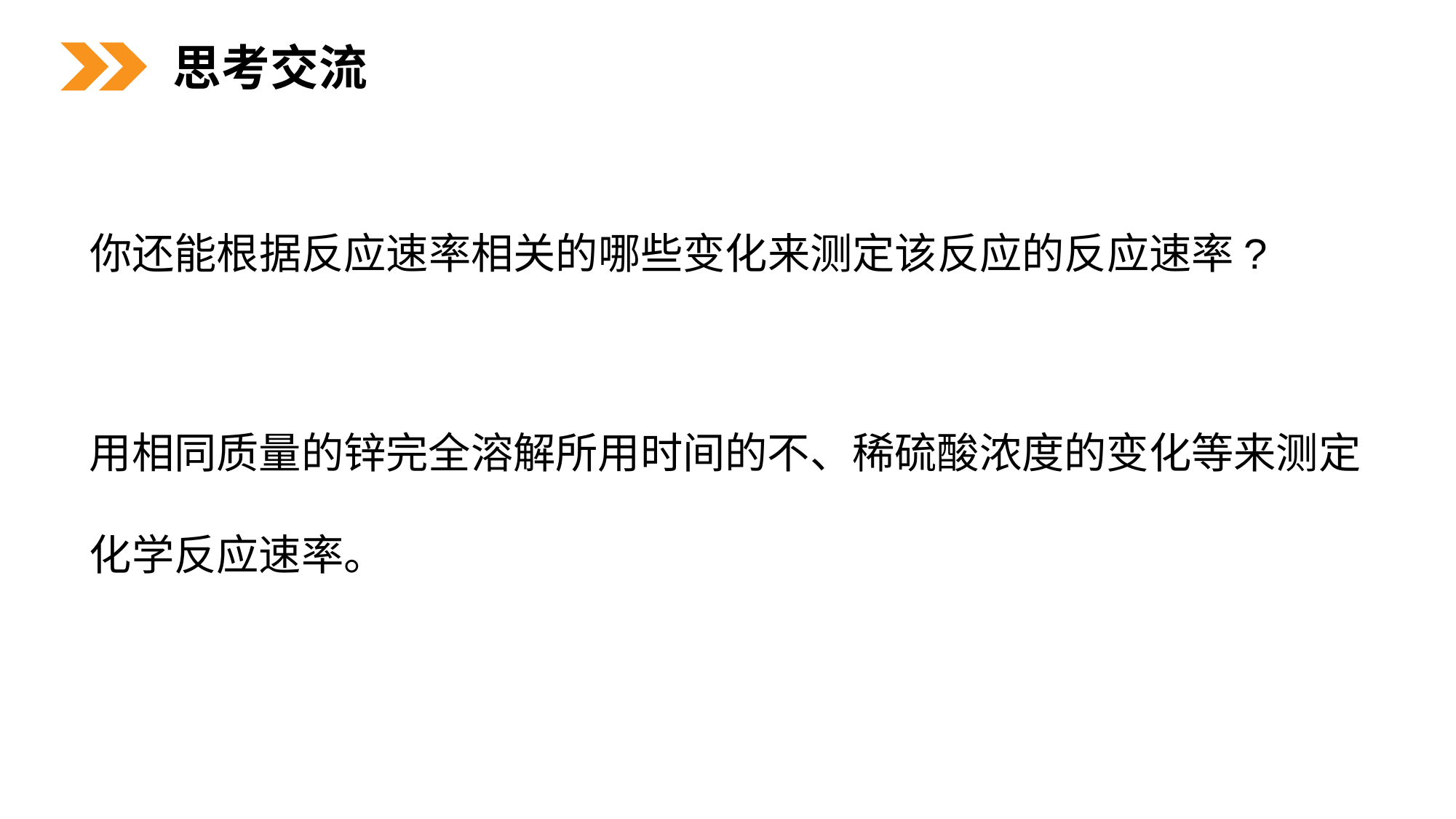

思考交流

你还能根据反应速率相关的哪些变化来测定该反应的反应速率?

用相同质量的锌完全溶解所用时间的不、稀硫酸浓度的变化等来测定化学反应速率。